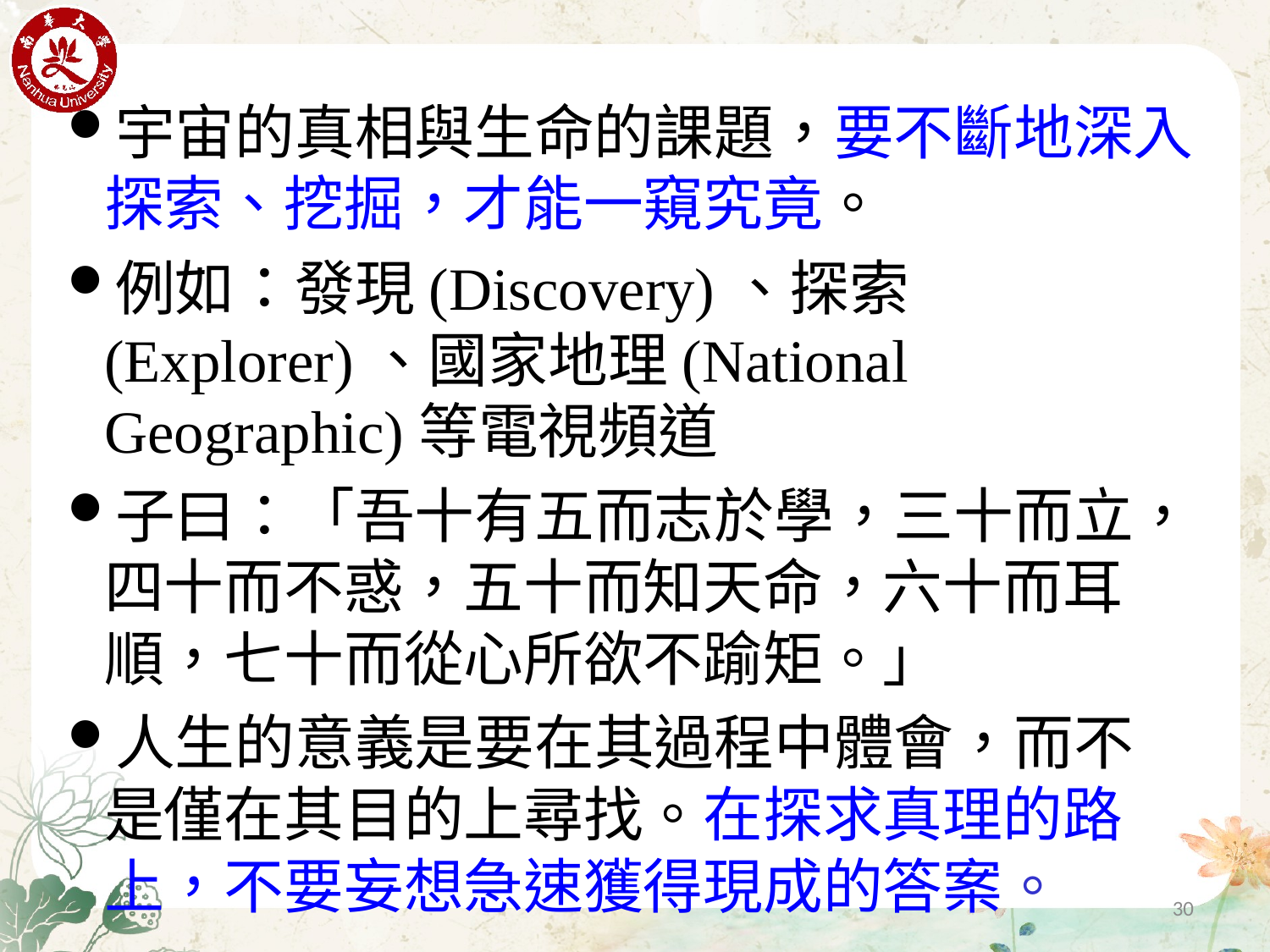

宇宙的真相與生命的課題，要不斷地深入探索、挖掘，才能一窺究竟。
例如：發現(Discovery)、探索(Explorer)、國家地理(National Geographic)等電視頻道
子曰：「吾十有五而志於學，三十而立，四十而不惑，五十而知天命，六十而耳順，七十而從心所欲不踰矩。」
人生的意義是要在其過程中體會，而不  是僅在其目的上尋找。在探求真理的路上，不要妄想急速獲得現成的答案。
30